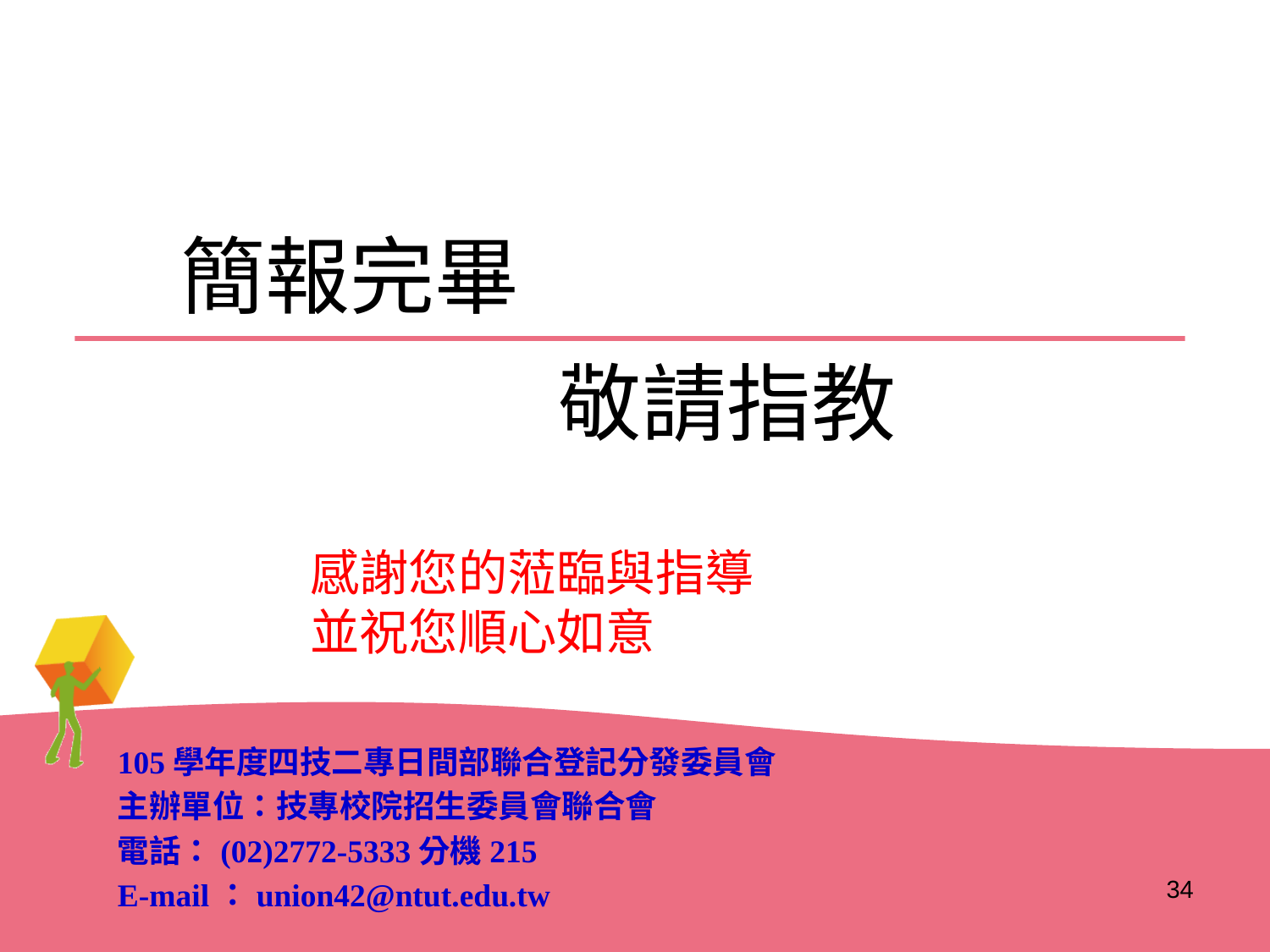

簡報完畢
敬請指教
# 感謝您的蒞臨與指導 並祝您順心如意
105學年度四技二專日間部聯合登記分發委員會
主辦單位：技專校院招生委員會聯合會
電話：(02)2772-5333分機215
E-mail：union42@ntut.edu.tw
34